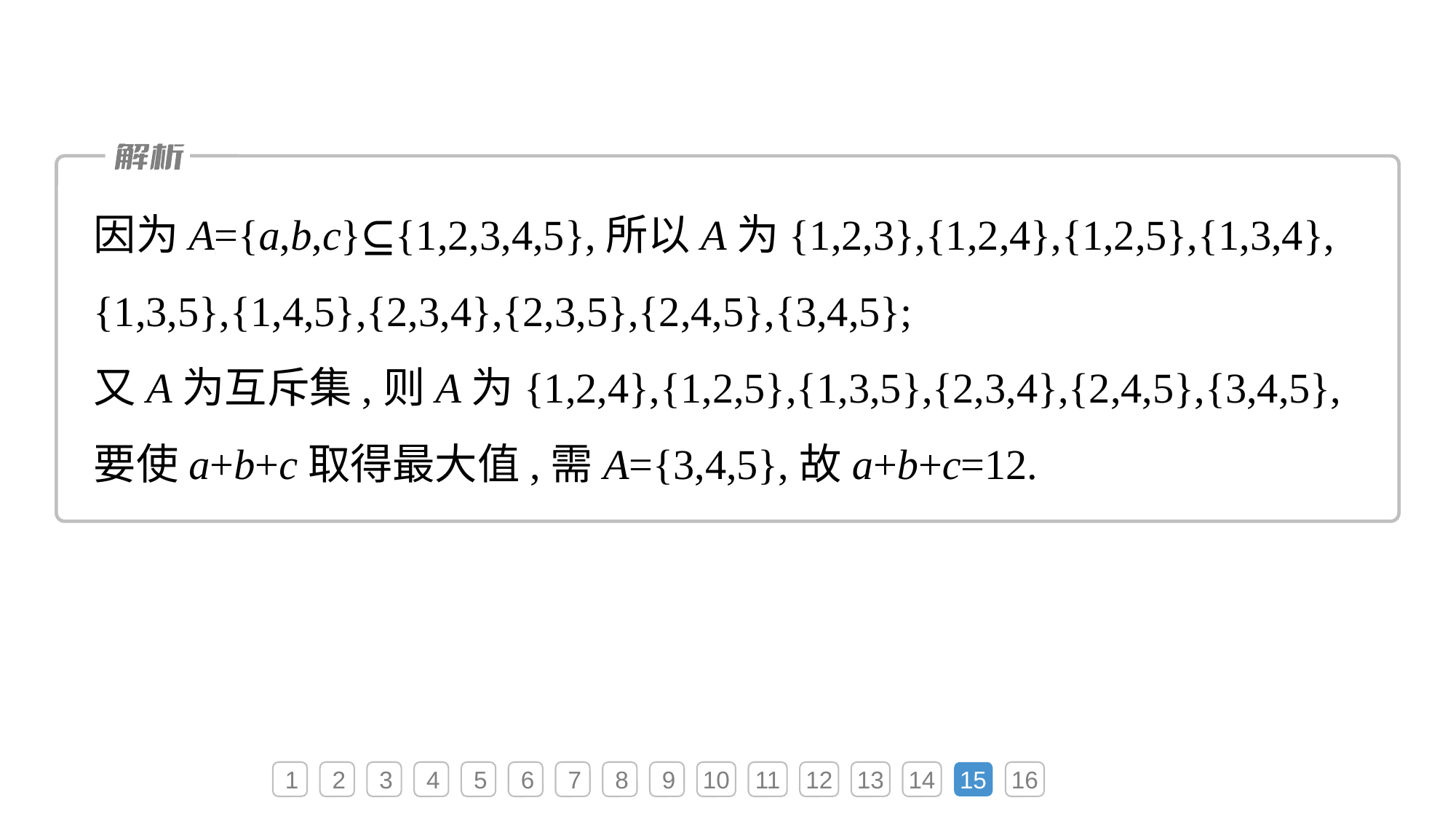

因为A={a,b,c}⊆{1,2,3,4,5},所以A为{1,2,3},{1,2,4},{1,2,5},{1,3,4},
{1,3,5},{1,4,5},{2,3,4},{2,3,5},{2,4,5},{3,4,5};
又A为互斥集,则A为{1,2,4},{1,2,5},{1,3,5},{2,3,4},{2,4,5},{3,4,5},
要使a+b+c取得最大值,需A={3,4,5},故a+b+c=12.
1
2
3
4
5
6
7
8
9
10
11
12
13
14
15
16